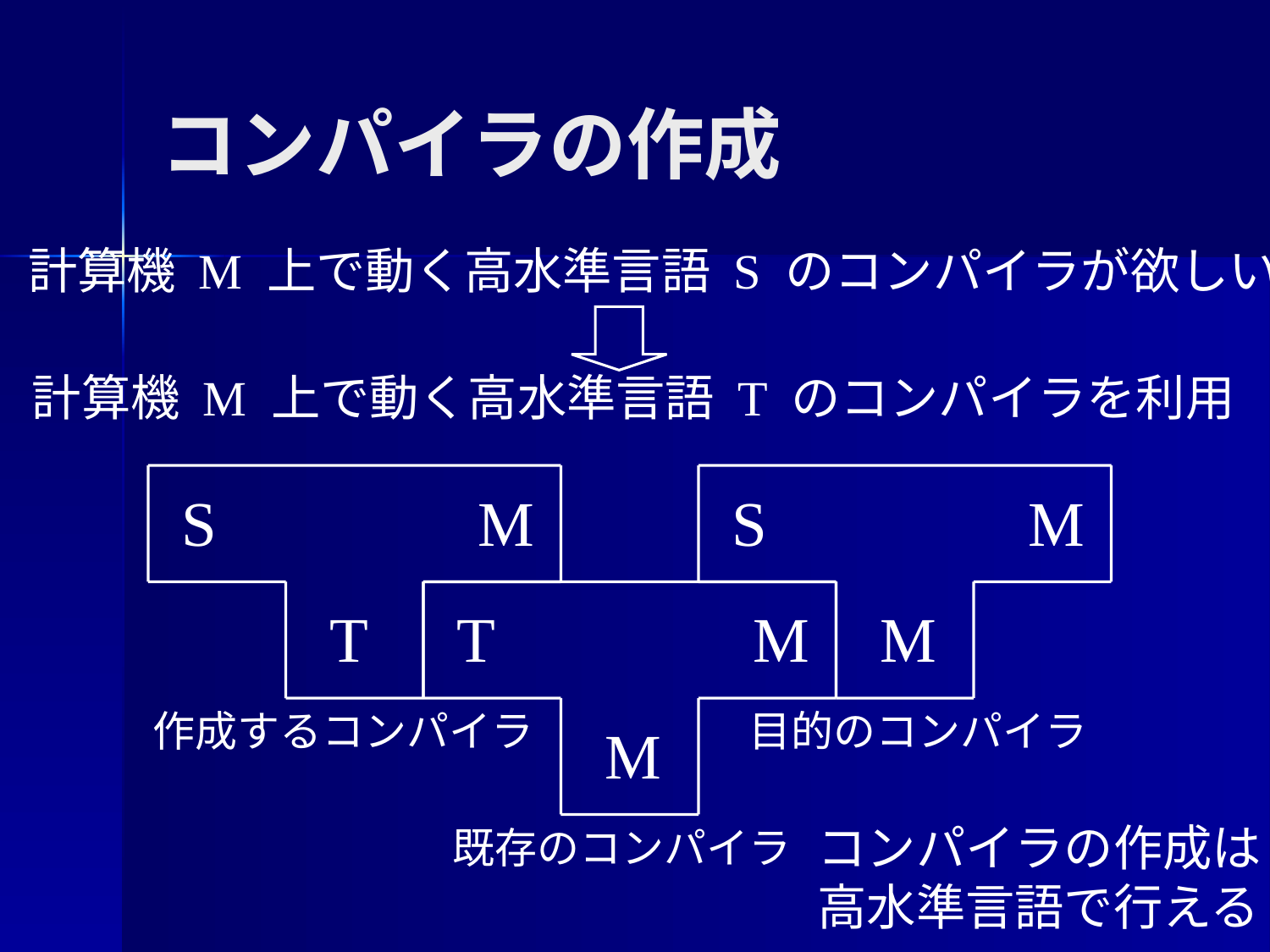

# コンパイラの作成
計算機 M 上で動く高水準言語 S のコンパイラが欲しい

計算機 M 上で動く高水準言語 T のコンパイラを利用

S
M

T

作成するコンパイラ

S
M

M

目的のコンパイラ

T
M

M

既存のコンパイラ
コンパイラの作成は
高水準言語で行える